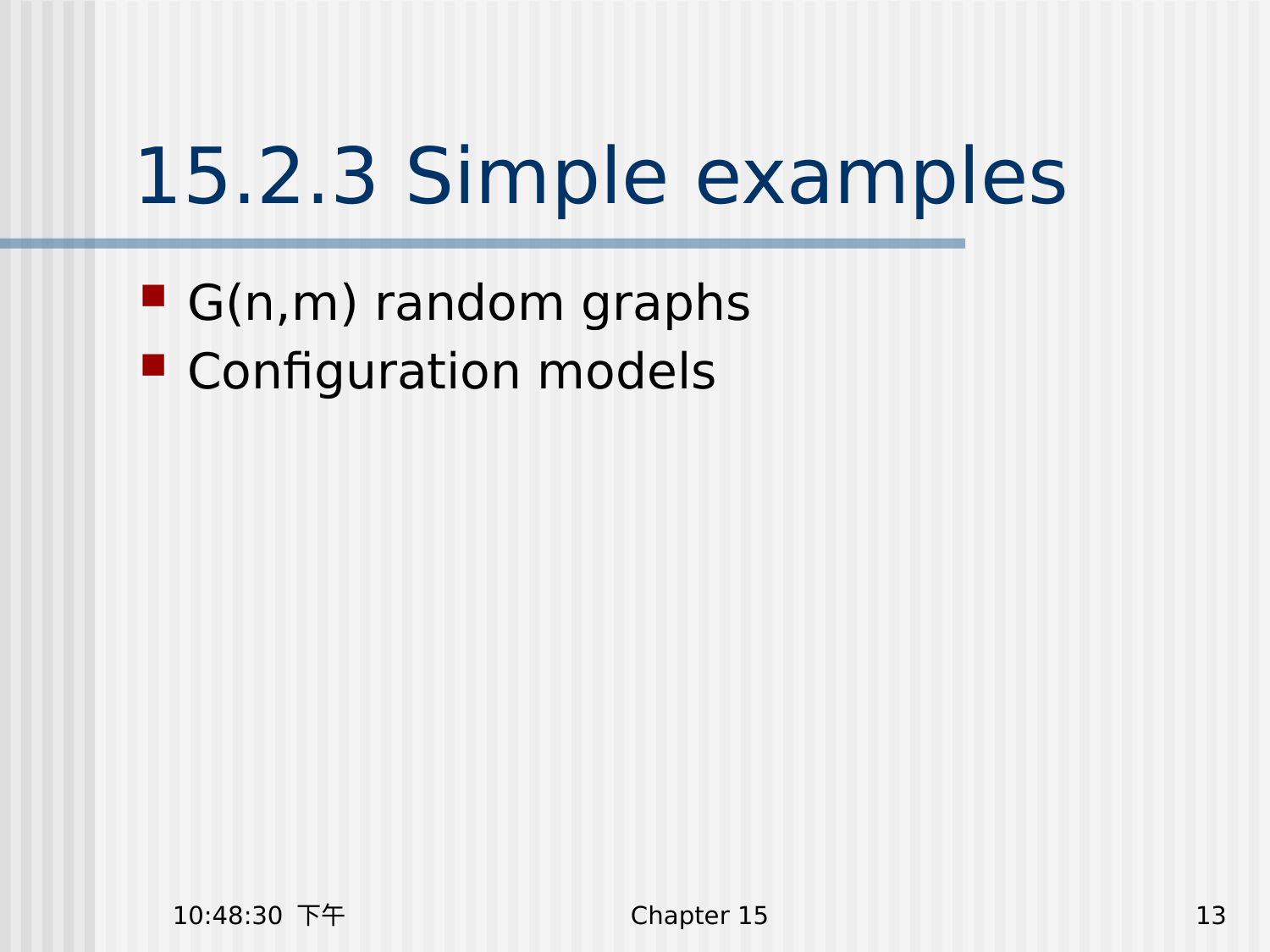

# 15.2.3 Simple examples
G(n,m) random graphs
Configuration models
10:48:30 下午
Chapter 15
13